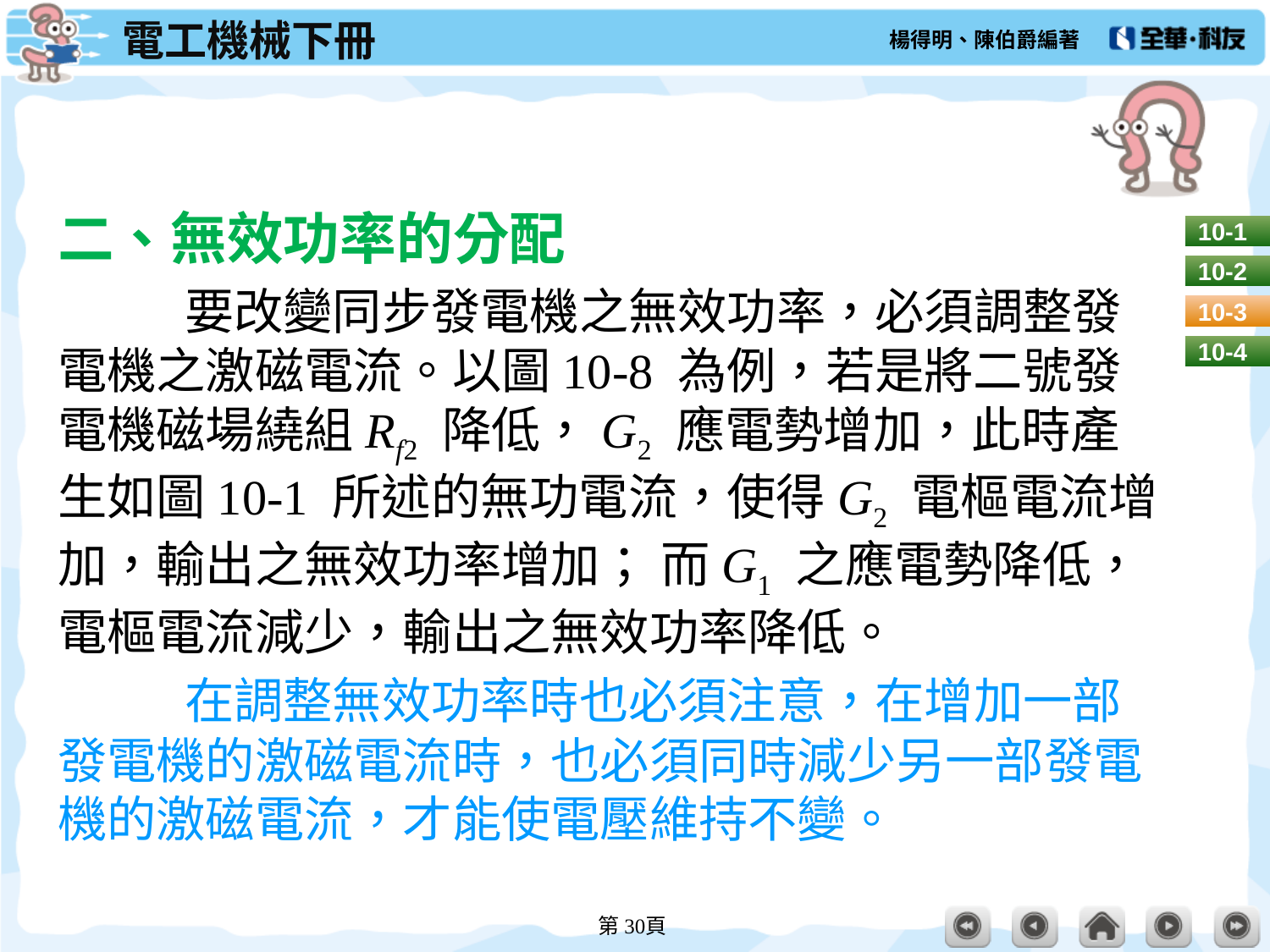

#
二、無效功率的分配
	要改變同步發電機之無效功率，必須調整發電機之激磁電流。以圖10-8 為例，若是將二號發電機磁場繞組Rf2 降低，G2 應電勢增加，此時產生如圖10-1 所述的無功電流，使得G2 電樞電流增加，輸出之無效功率增加； 而G1 之應電勢降低，電樞電流減少，輸出之無效功率降低。
	在調整無效功率時也必須注意，在增加一部發電機的激磁電流時，也必須同時減少另一部發電機的激磁電流，才能使電壓維持不變。